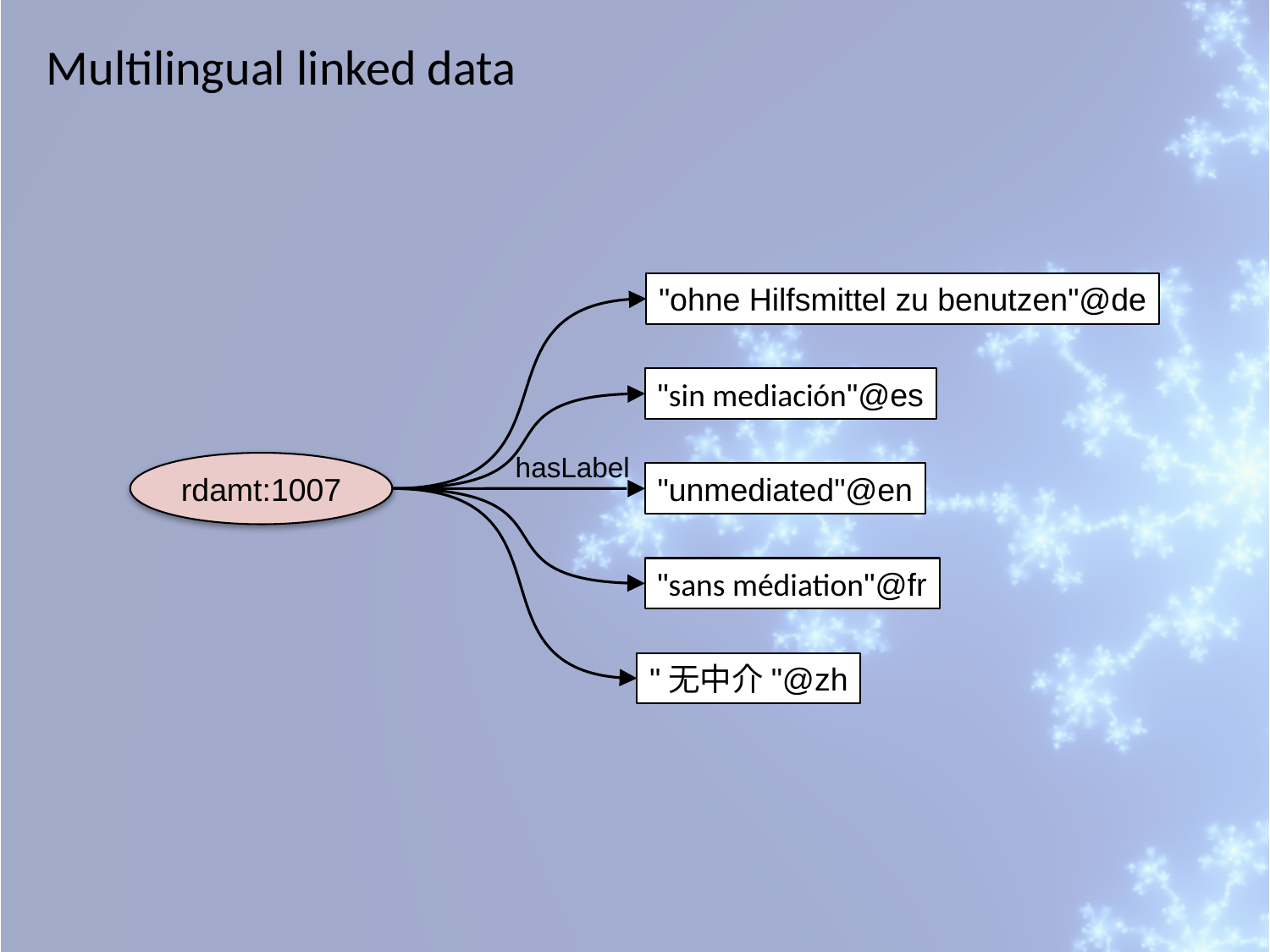

Multilingual linked data
"ohne Hilfsmittel zu benutzen"@de
"sin mediación"@es
hasLabel
rdamt:1007
"unmediated"@en
"sans médiation"@fr
"无中介"@zh